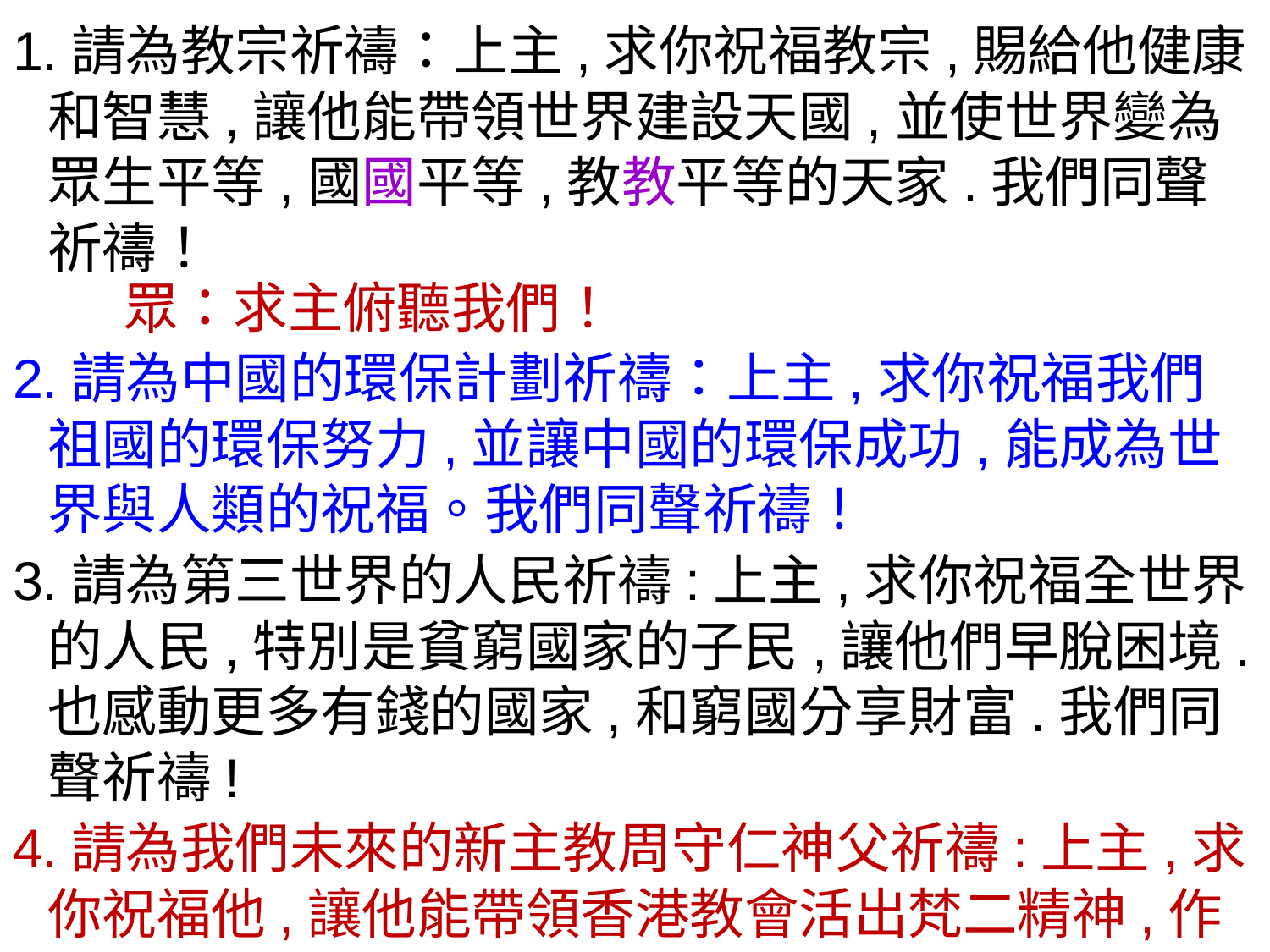

1.請為教宗祈禱：上主,求你祝福教宗,賜給他健康和智慧,讓他能帶領世界建設天國,並使世界變為眾生平等,國國平等,教教平等的天家.我們同聲祈禱！
        眾：求主俯聽我們！
2.請為中國的環保計劃祈禱：上主,求你祝福我們祖國的環保努力,並讓中國的環保成功,能成為世界與人類的祝福。我們同聲祈禱！
3.請為第三世界的人民祈禱:上主,求你祝福全世界的人民,特別是貧窮國家的子民,讓他們早脫困境.也感動更多有錢的國家,和窮國分享財富.我們同聲祈禱!
4.請為我們未來的新主教周守仁神父祈禱:上主,求你祝福他,讓他能帶領香港教會活出梵二精神,作社會的酵母,教會的中堅,中梵的橋樑.我們同聲祈禱！